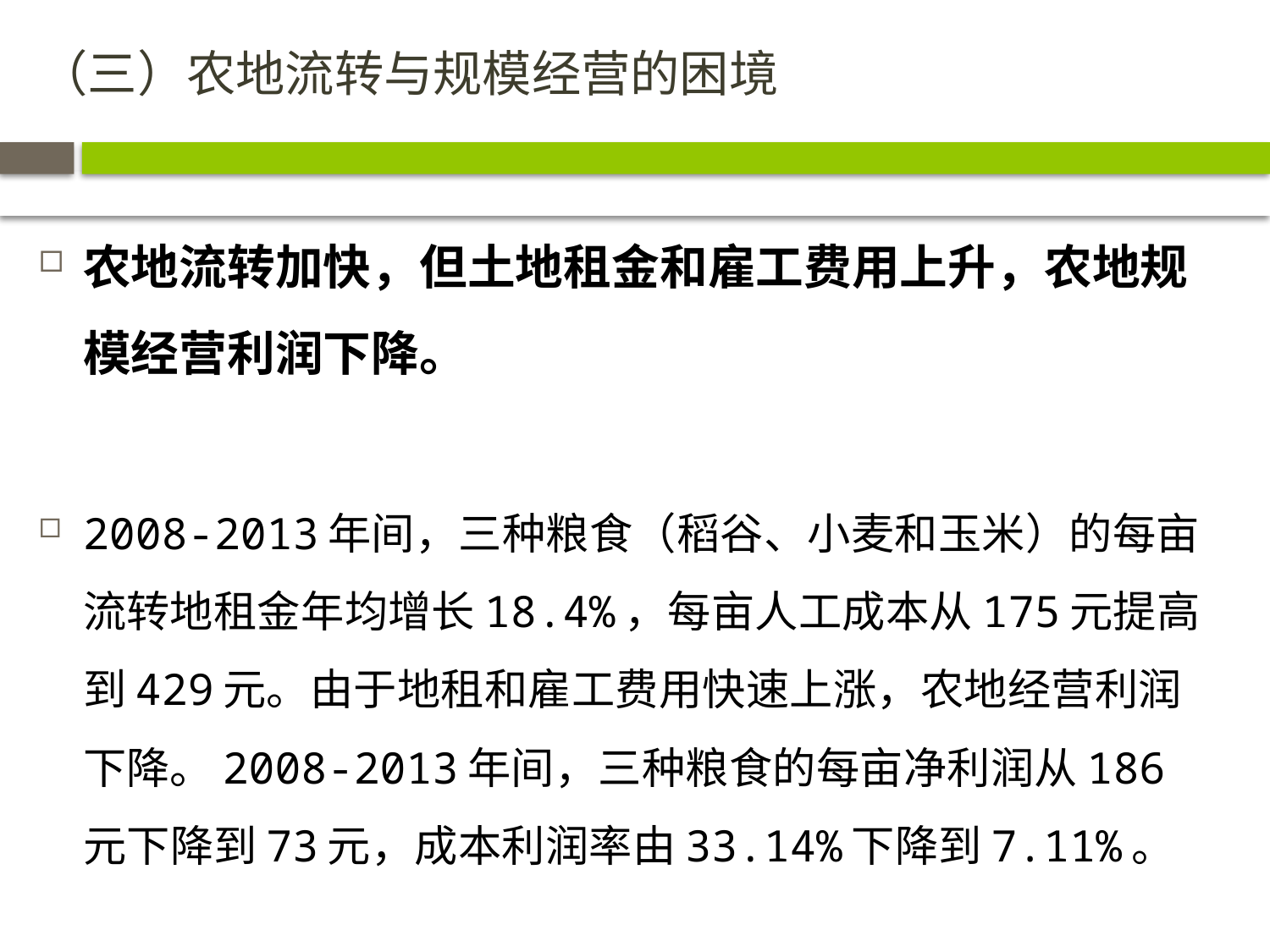

# （三）农地流转与规模经营的困境
农地流转加快，但土地租金和雇工费用上升，农地规模经营利润下降。

2008-2013年间，三种粮食（稻谷、小麦和玉米）的每亩流转地租金年均增长18.4%，每亩人工成本从175元提高到429元。由于地租和雇工费用快速上涨，农地经营利润下降。2008-2013年间，三种粮食的每亩净利润从186元下降到73元，成本利润率由33.14%下降到7.11%。